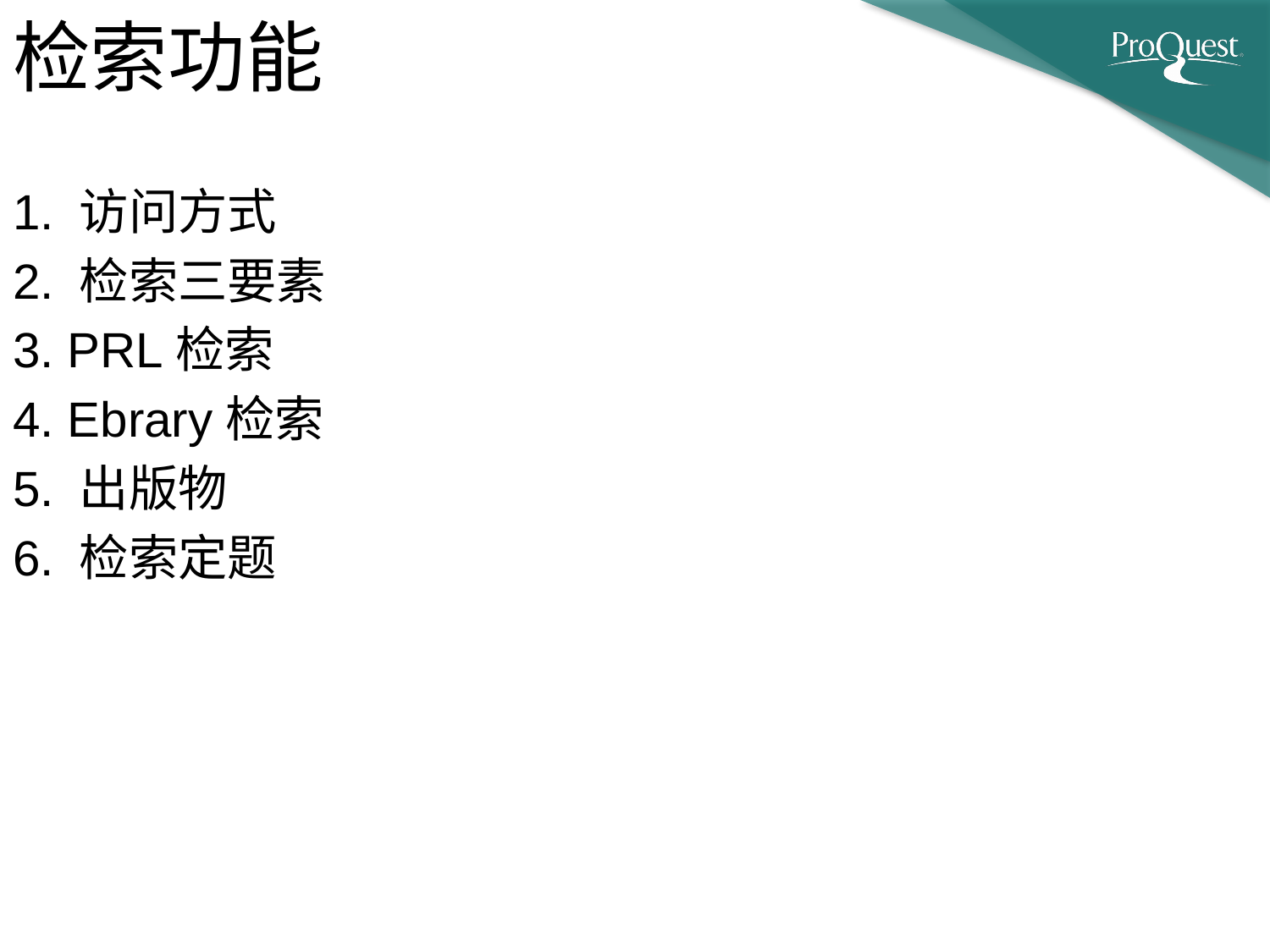

检索功能

1. 访问方式
2. 检索三要素
3. PRL检索
4. Ebrary检索
5. 出版物
6. 检索定题